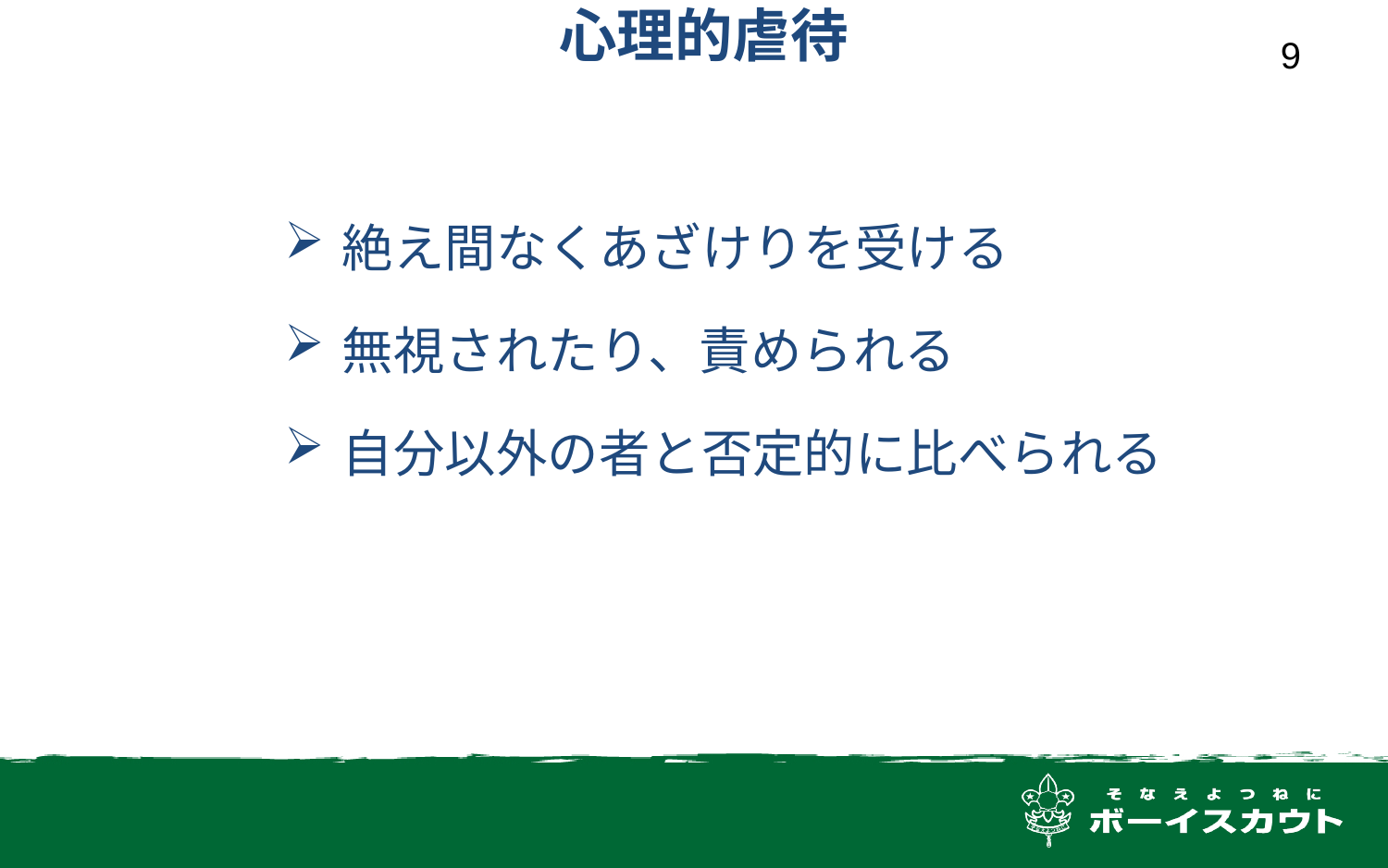

心理的虐待
9
絶え間なくあざけりを受ける
無視されたり、責められる
自分以外の者と否定的に比べられる